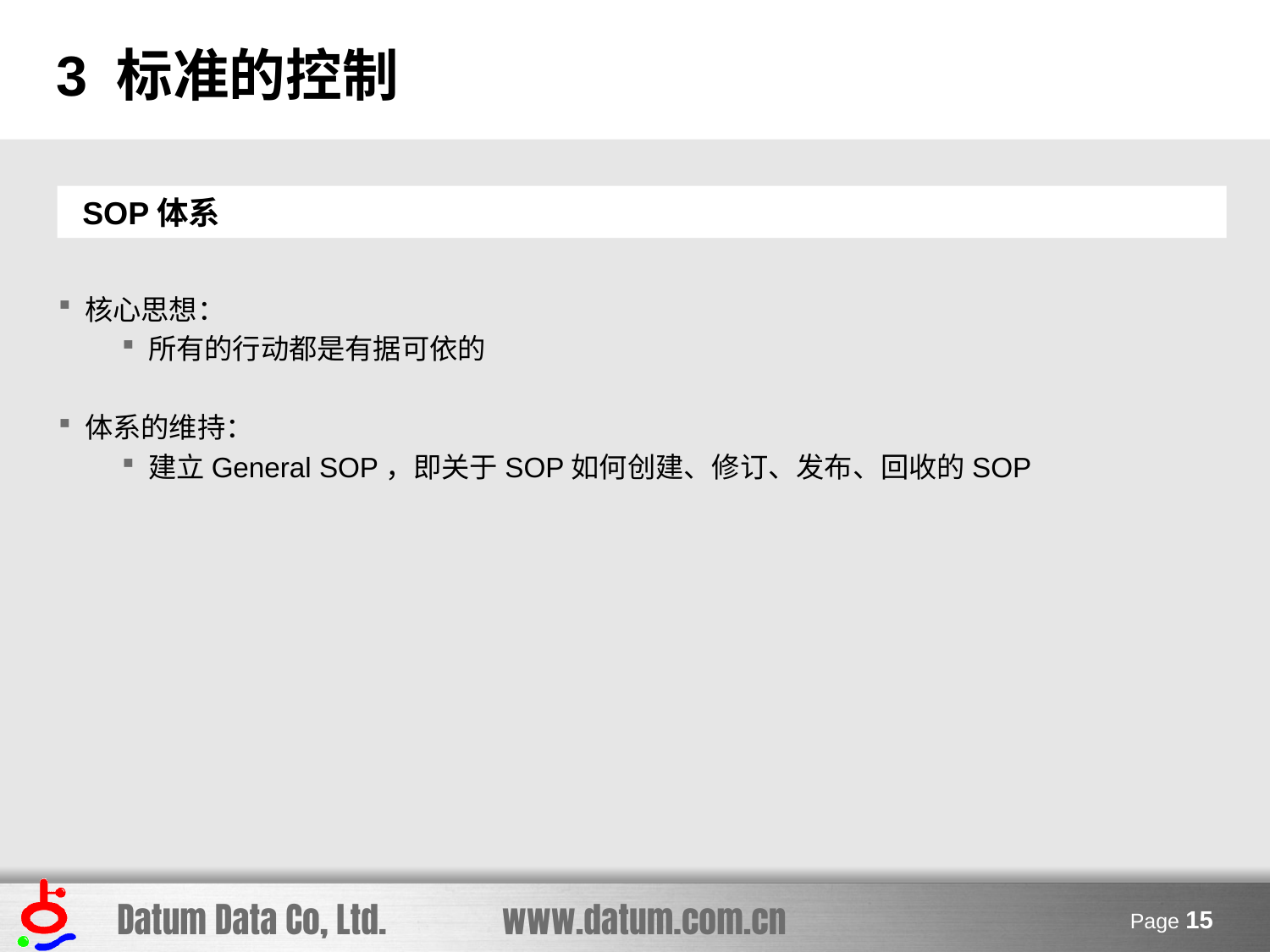

3 标准的控制
SOP体系

核心思想：
所有的行动都是有据可依的

体系的维持：
建立General SOP，即关于SOP如何创建、修订、发布、回收的SOP

Page 15